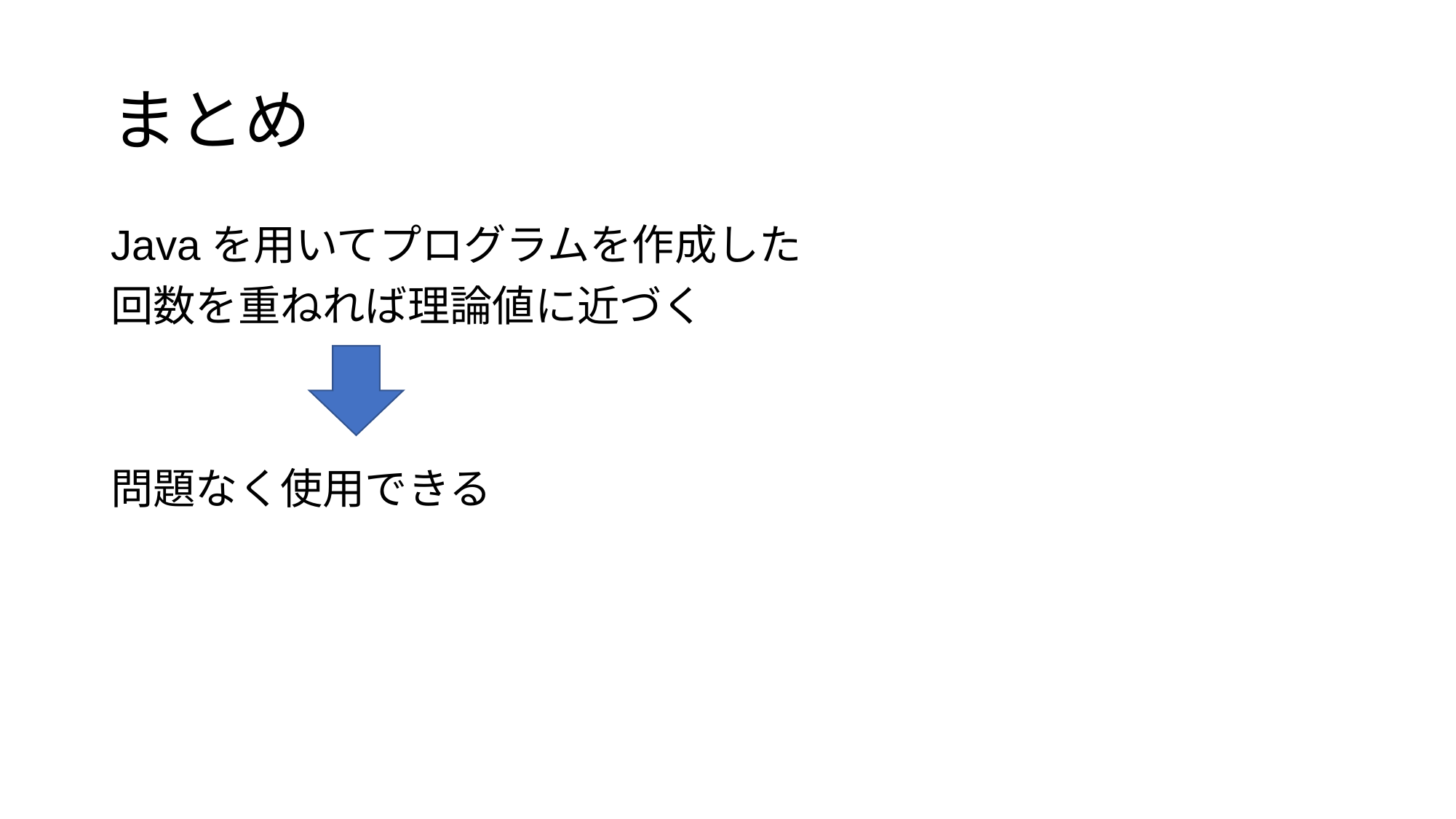

# まとめ
Javaを用いてプログラムを作成した
回数を重ねれば理論値に近づく

問題なく使用できる